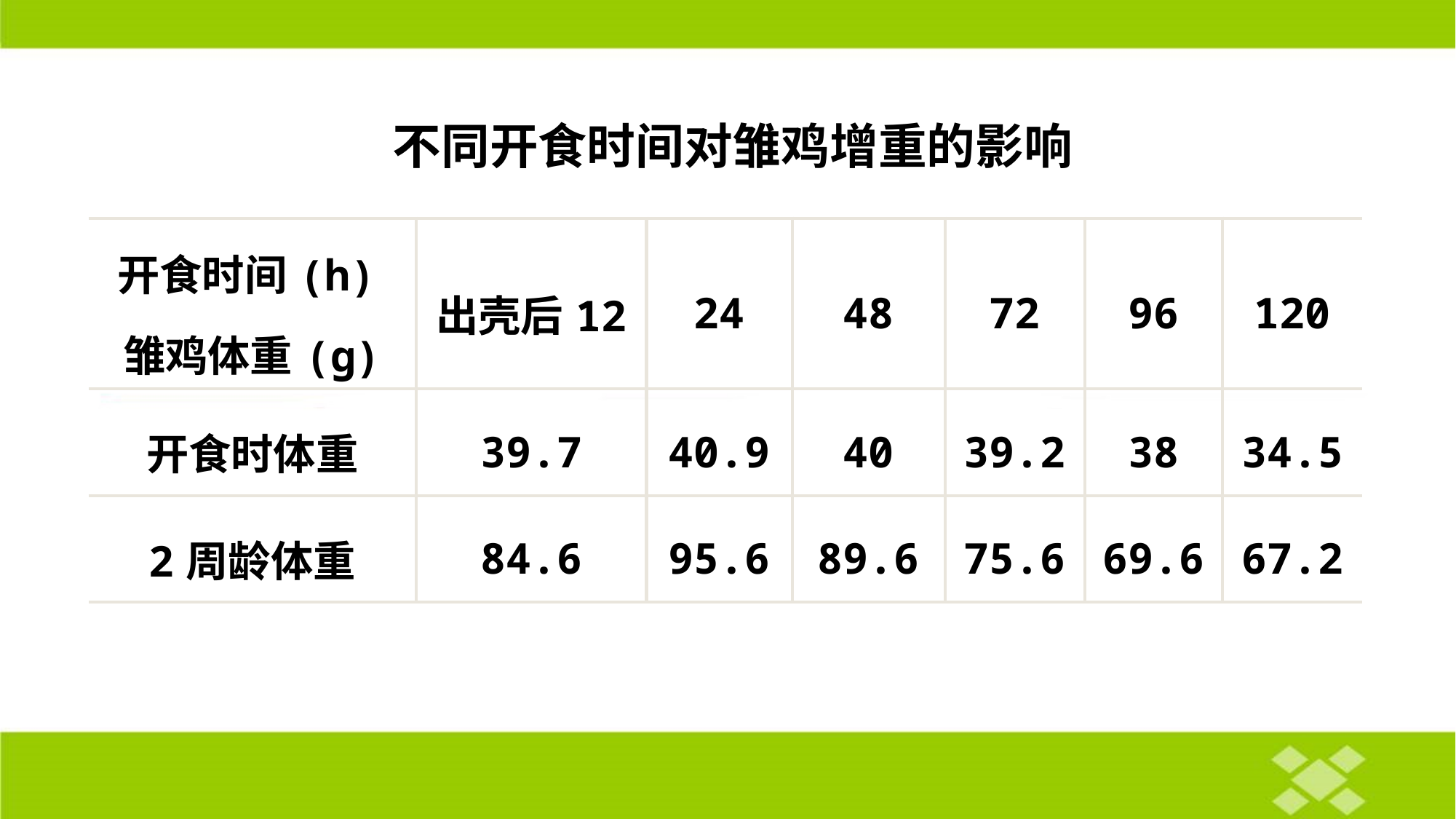

不同开食时间对雏鸡增重的影响
| 开食时间(h)雏鸡体重(g) | 出壳后12 | 24 | 48 | 72 | 96 | 120 |
| --- | --- | --- | --- | --- | --- | --- |
| 开食时体重 | 39.7 | 40.9 | 40 | 39.2 | 38 | 34.5 |
| 2周龄体重 | 84.6 | 95.6 | 89.6 | 75.6 | 69.6 | 67.2 |